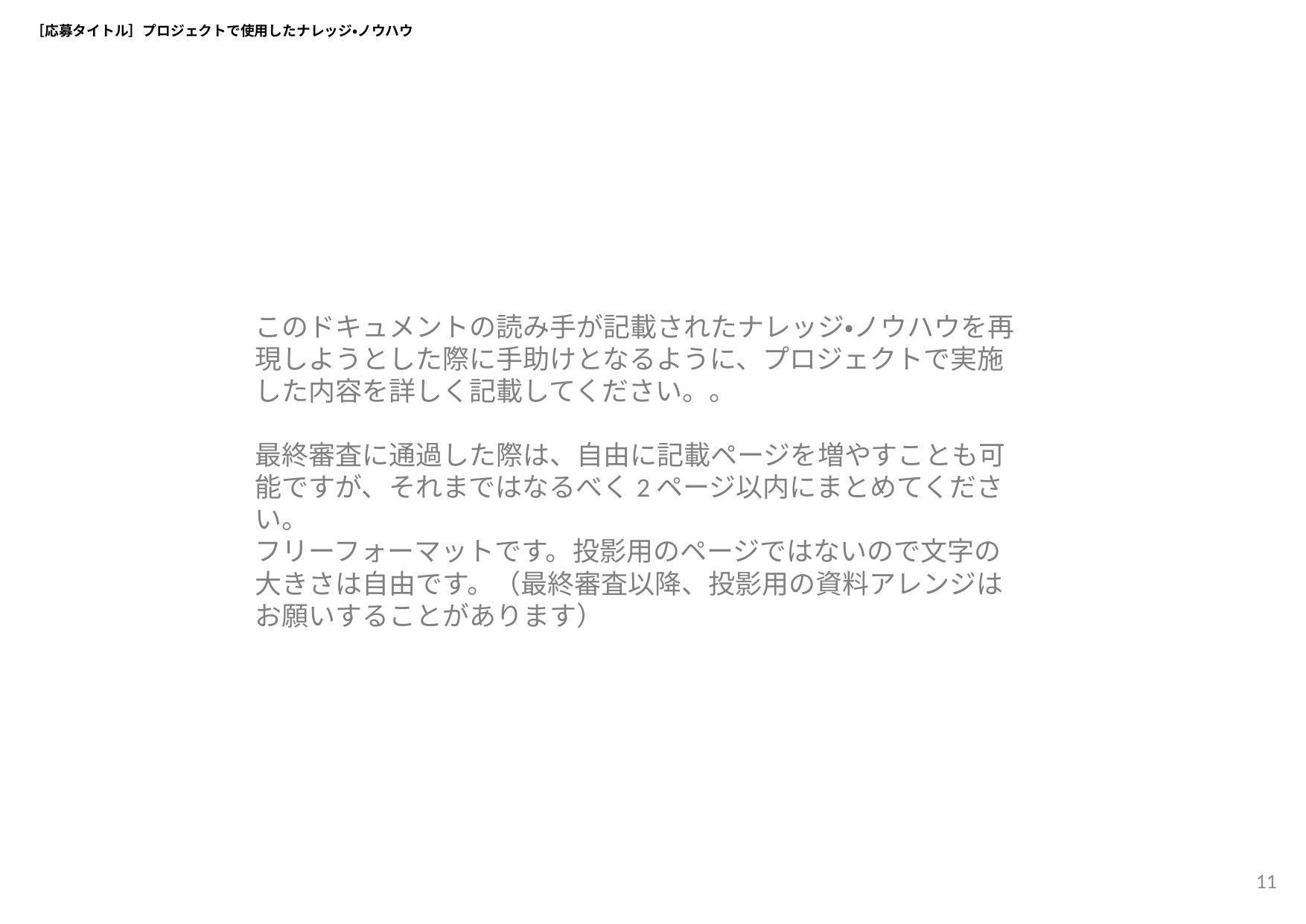

# ［応募タイトル］プロジェクトで使用したナレッジ・ノウハウ
このドキュメントの読み手が記載されたナレッジ・ノウハウを再現しようとした際に手助けとなるように、プロジェクトで実施した内容を詳しく記載してください。。

最終審査に通過した際は、自由に記載ページを増やすことも可能ですが、それまではなるべく2ページ以内にまとめてください。
フリーフォーマットです。投影用のページではないので文字の大きさは自由です。（最終審査以降、投影用の資料アレンジはお願いすることがあります）
11